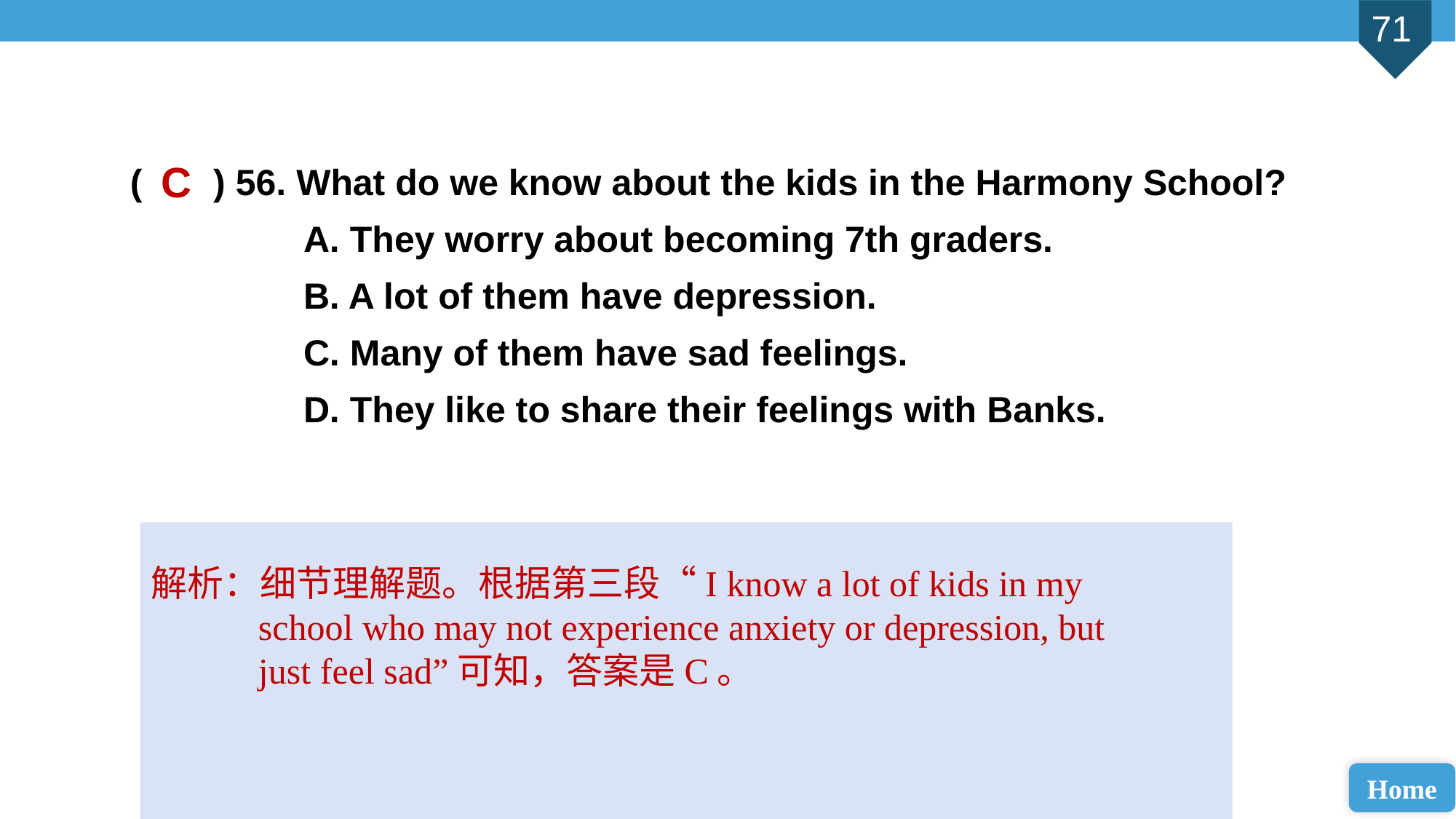

(       ) 56. What do we know about the kids in the Harmony School?
                 A. They worry about becoming 7th graders.
                 B. A lot of them have depression.
                 C. Many of them have sad feelings.
                 D. They like to share their feelings with Banks.
C

解析：细节理解题。根据第三段“I know a lot of kids in my school who may not experience anxiety or depression, but just feel sad”可知，答案是C。